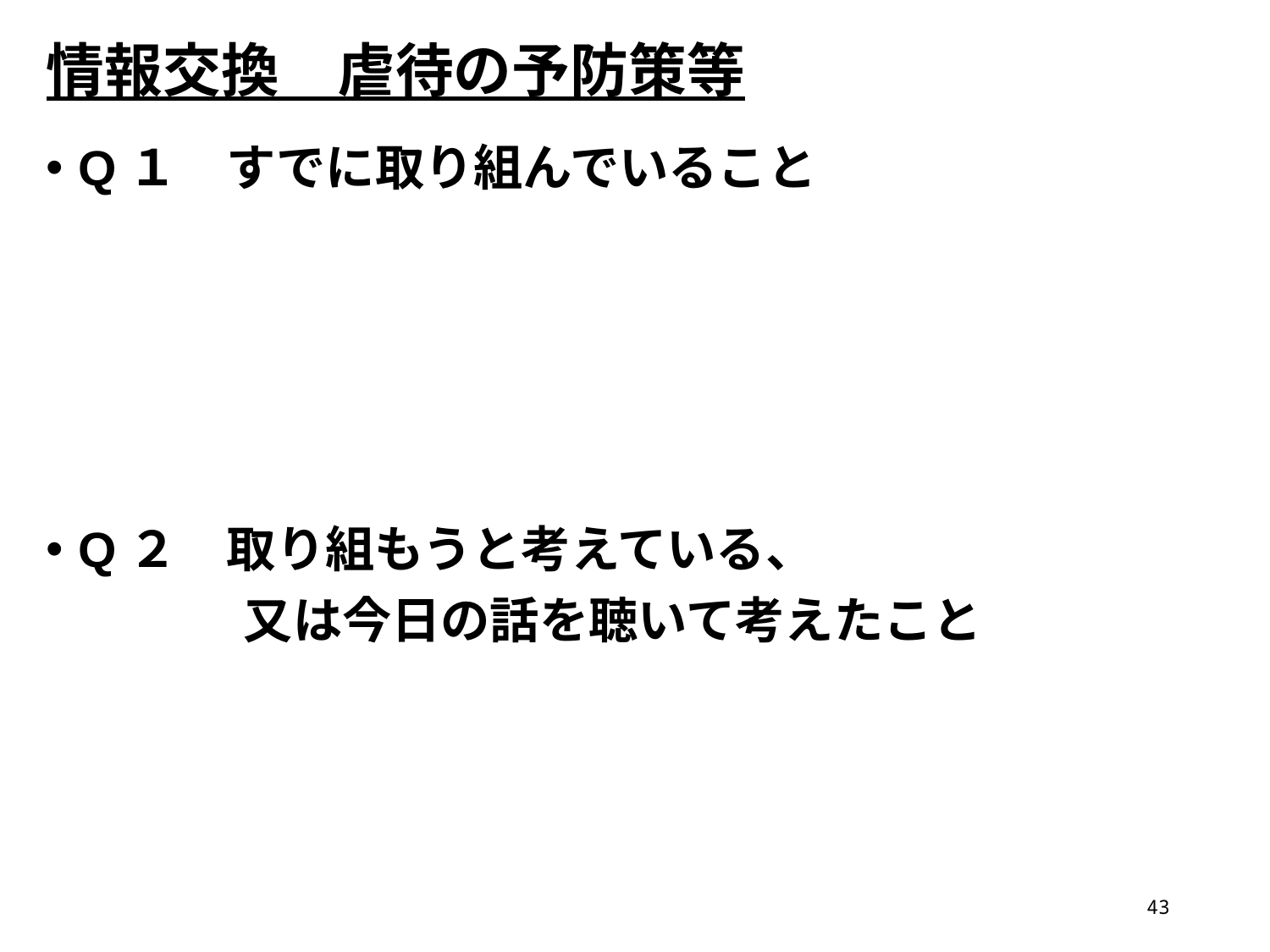

# 情報交換　虐待の予防策等
Q１　すでに取り組んでいること定

Q２　取り組もうと考えている、
　　　　又は今日の話を聴いて考えたこと
43